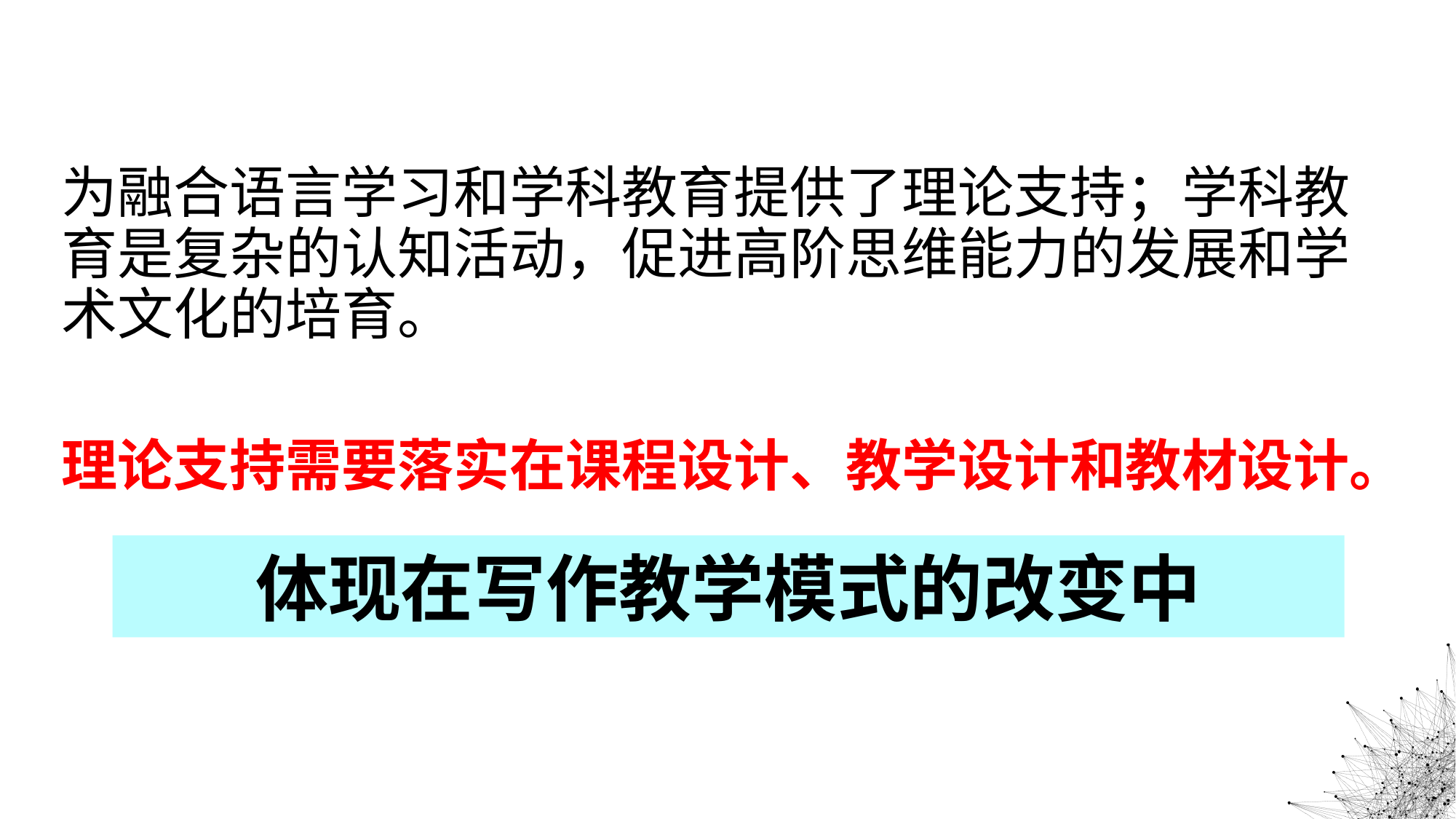

#
为融合语言学习和学科教育提供了理论支持；学科教育是复杂的认知活动，促进高阶思维能力的发展和学术文化的培育。

理论支持需要落实在课程设计、教学设计和教材设计。
体现在写作教学模式的改变中